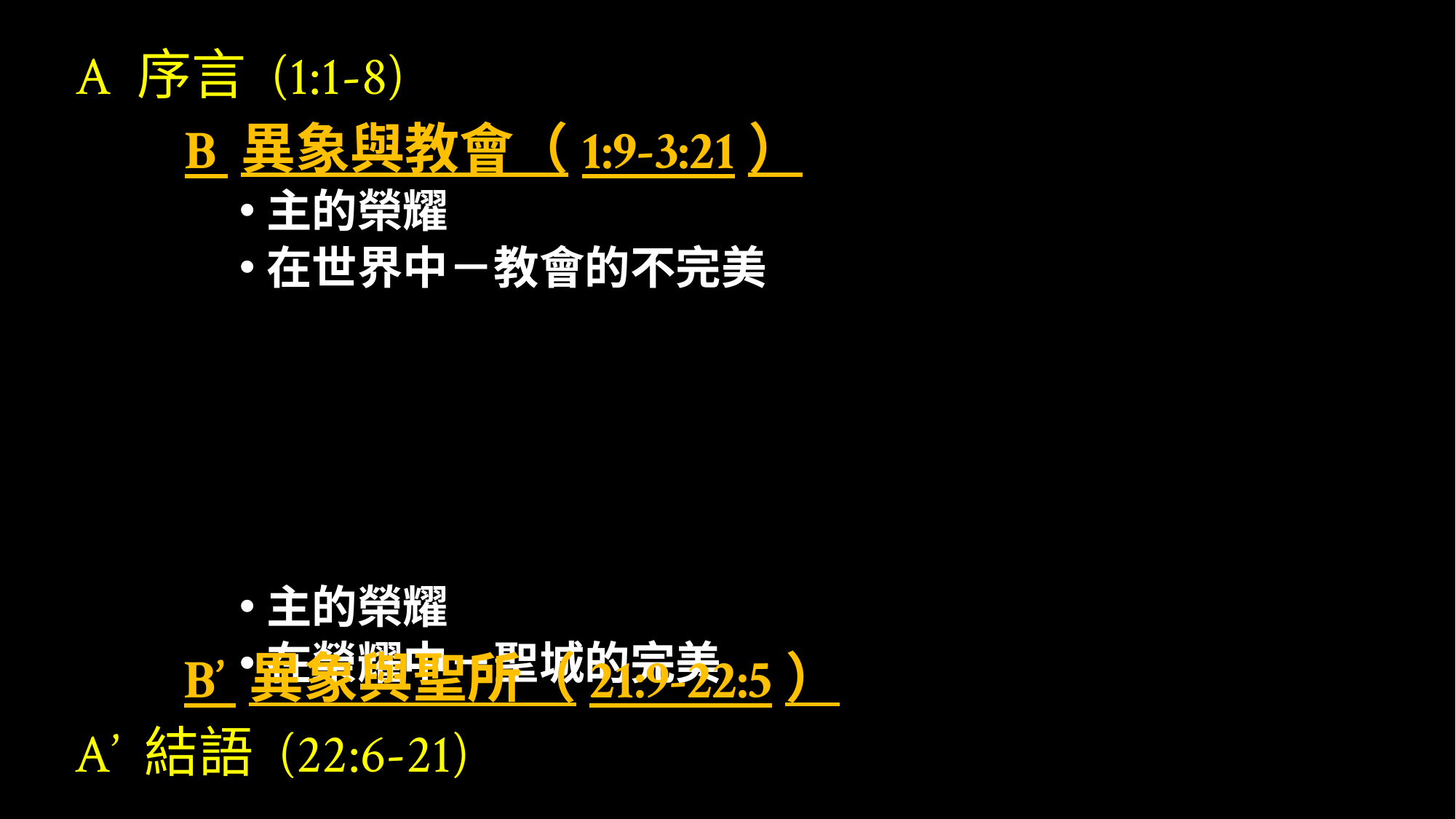

A 序言 (1:1-8)
	B 異象與教會（1:9-3:21）
主的榮耀
在世界中－教會的不完美

主的榮耀
在榮耀中－聖城的完美

	B’ 異象與聖所（21:9-22:5）
A’ 結語 (22:6-21)